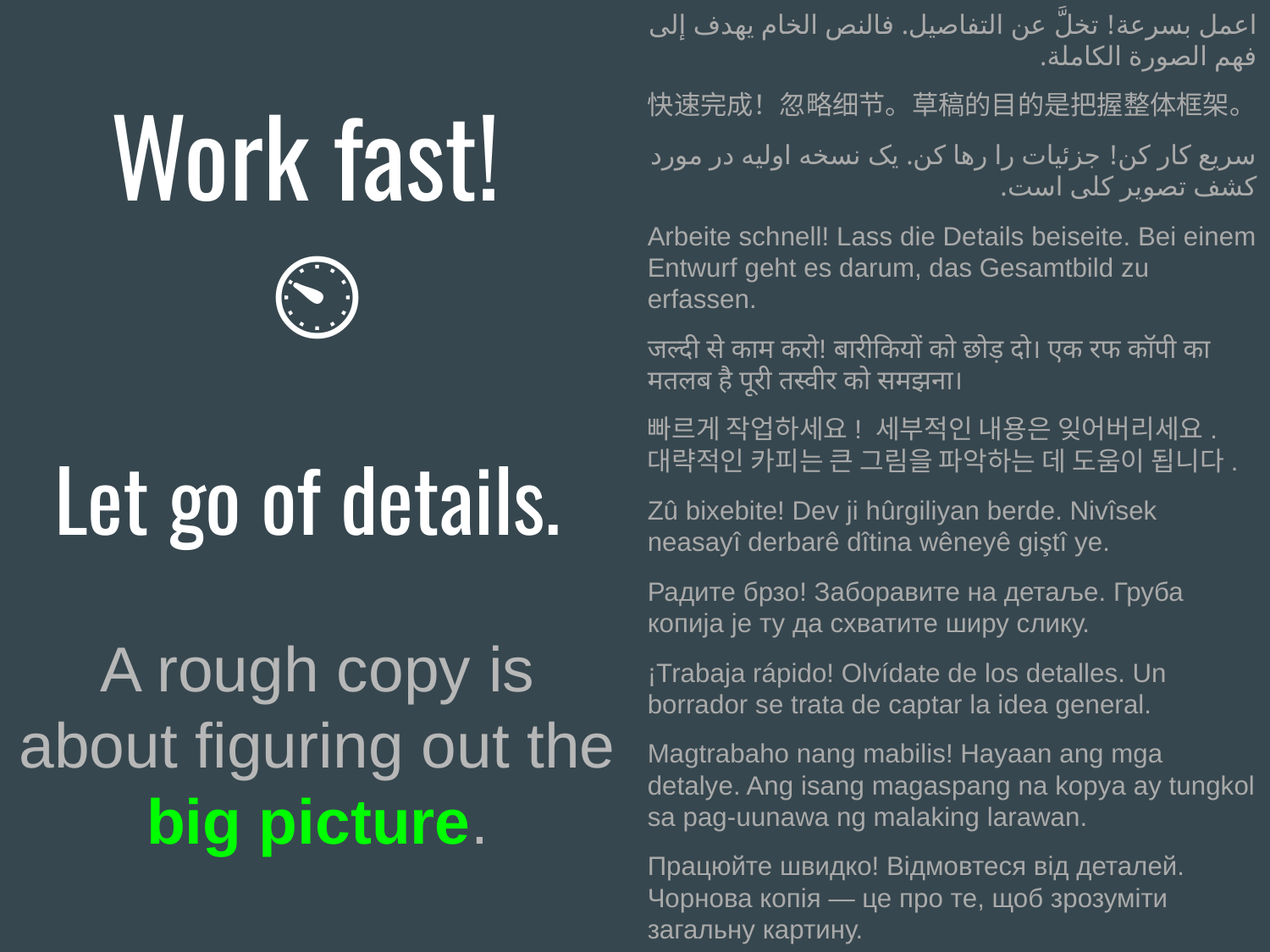

Work fast!
⏲️

Let go of details.

A rough copy is about figuring out the big picture.
اعمل بسرعة! تخلَّ عن التفاصيل. فالنص الخام يهدف إلى فهم الصورة الكاملة.
快速完成！忽略细节。草稿的目的是把握整体框架。
سریع کار کن! جزئیات را رها کن. یک نسخه اولیه در مورد کشف تصویر کلی است.
Arbeite schnell! Lass die Details beiseite. Bei einem Entwurf geht es darum, das Gesamtbild zu erfassen.
जल्दी से काम करो! बारीकियों को छोड़ दो। एक रफ कॉपी का मतलब है पूरी तस्वीर को समझना।
빠르게 작업하세요! 세부적인 내용은 잊어버리세요. 대략적인 카피는 큰 그림을 파악하는 데 도움이 됩니다.
Zû bixebite! Dev ji hûrgiliyan berde. Nivîsek neasayî derbarê dîtina wêneyê giştî ye.
Радите брзо! Заборавите на детаље. Груба копија је ту да схватите ширу слику.
¡Trabaja rápido! Olvídate de los detalles. Un borrador se trata de captar la idea general.
Magtrabaho nang mabilis! Hayaan ang mga detalye. Ang isang magaspang na kopya ay tungkol sa pag-uunawa ng malaking larawan.
Працюйте швидко! Відмовтеся від деталей. Чорнова копія — це про те, щоб зрозуміти загальну картину.